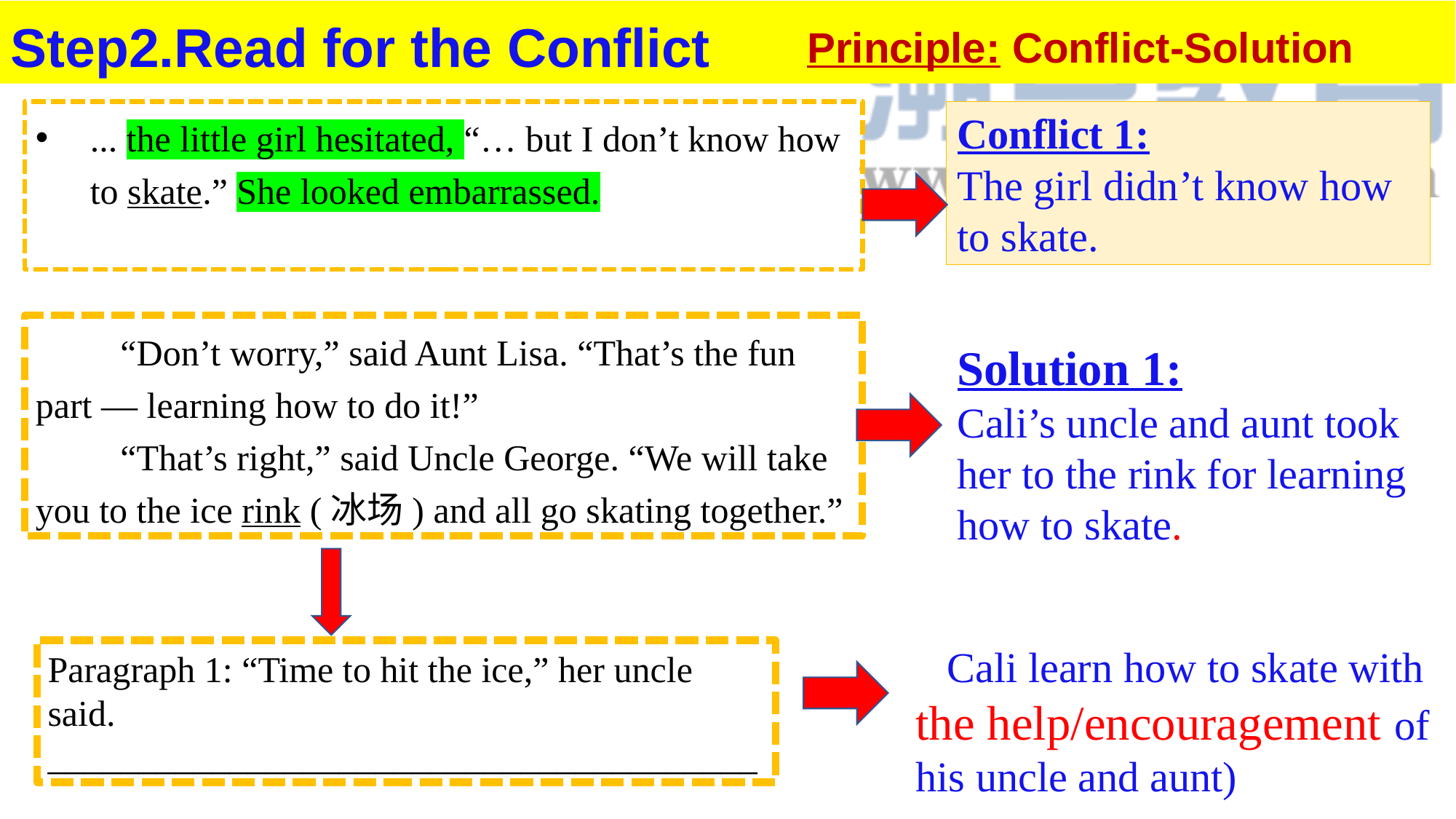

Step2.Read for the Conflict
Principle: Conflict-Solution
... the little girl hesitated, “… but I don’t know how to skate.” She looked embarrassed.

Conflict 1:
The girl didn’t know how to skate.

“Don’t worry,” said Aunt Lisa. “That’s the fun part — learning how to do it!”
“That’s right,” said Uncle George. “We will take you to the ice rink (冰场) and all go skating together.”
Solution 1:
Cali’s uncle and aunt took her to the rink for learning how to skate.

   Cali learn how to skate with the help/encouragement of his uncle and aunt)
Paragraph 1: “Time to hit the ice,” her uncle said. _______________________________________